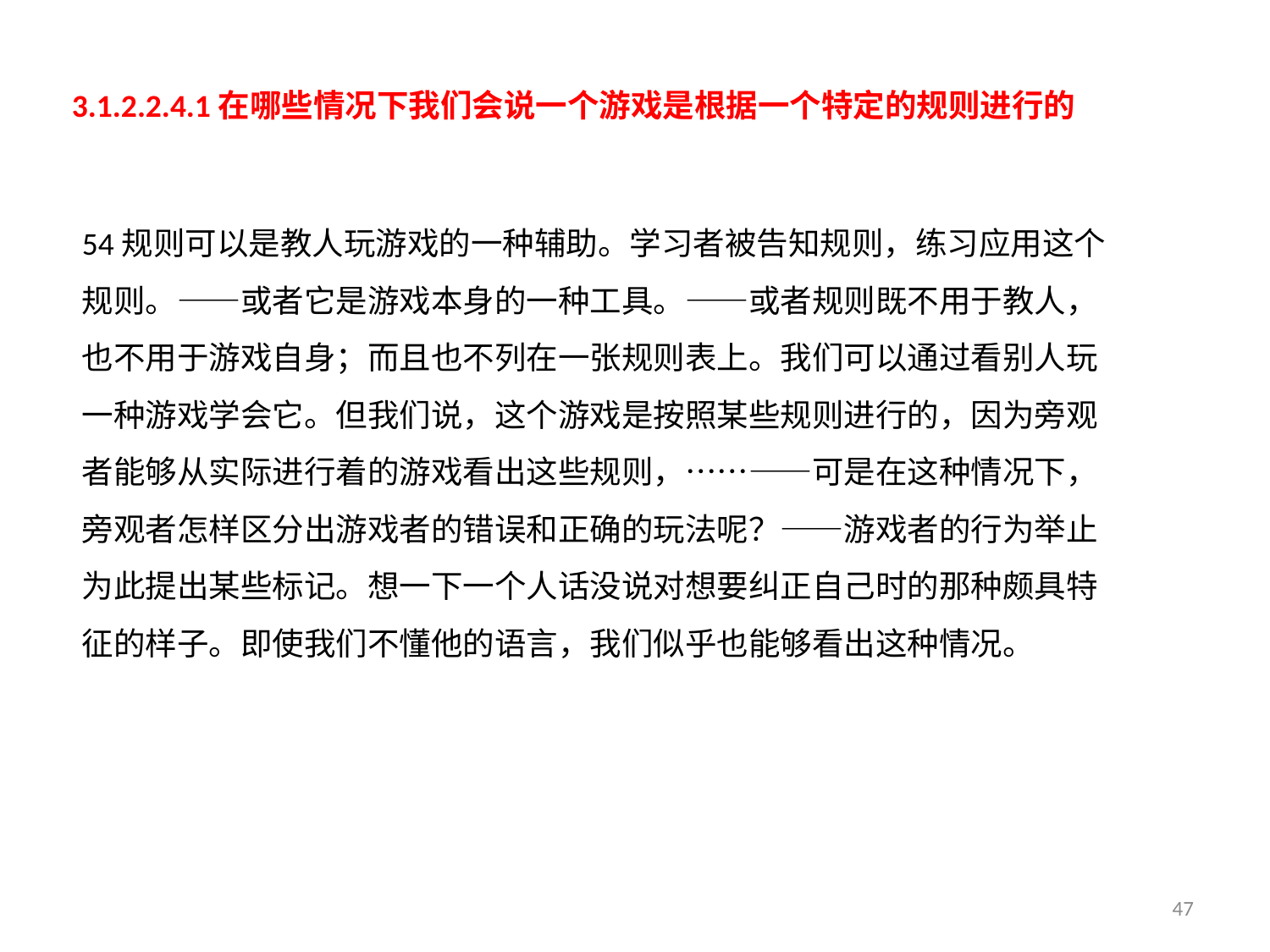

3.1.2.2.4.1在哪些情况下我们会说一个游戏是根据一个特定的规则进行的
54规则可以是教人玩游戏的一种辅助。学习者被告知规则，练习应用这个规则。——或者它是游戏本身的一种工具。——或者规则既不用于教人，也不用于游戏自身；而且也不列在一张规则表上。我们可以通过看别人玩一种游戏学会它。但我们说，这个游戏是按照某些规则进行的，因为旁观者能够从实际进行着的游戏看出这些规则，……——可是在这种情况下，旁观者怎样区分出游戏者的错误和正确的玩法呢？——游戏者的行为举止为此提出某些标记。想一下一个人话没说对想要纠正自己时的那种颇具特征的样子。即使我们不懂他的语言，我们似乎也能够看出这种情况。
47